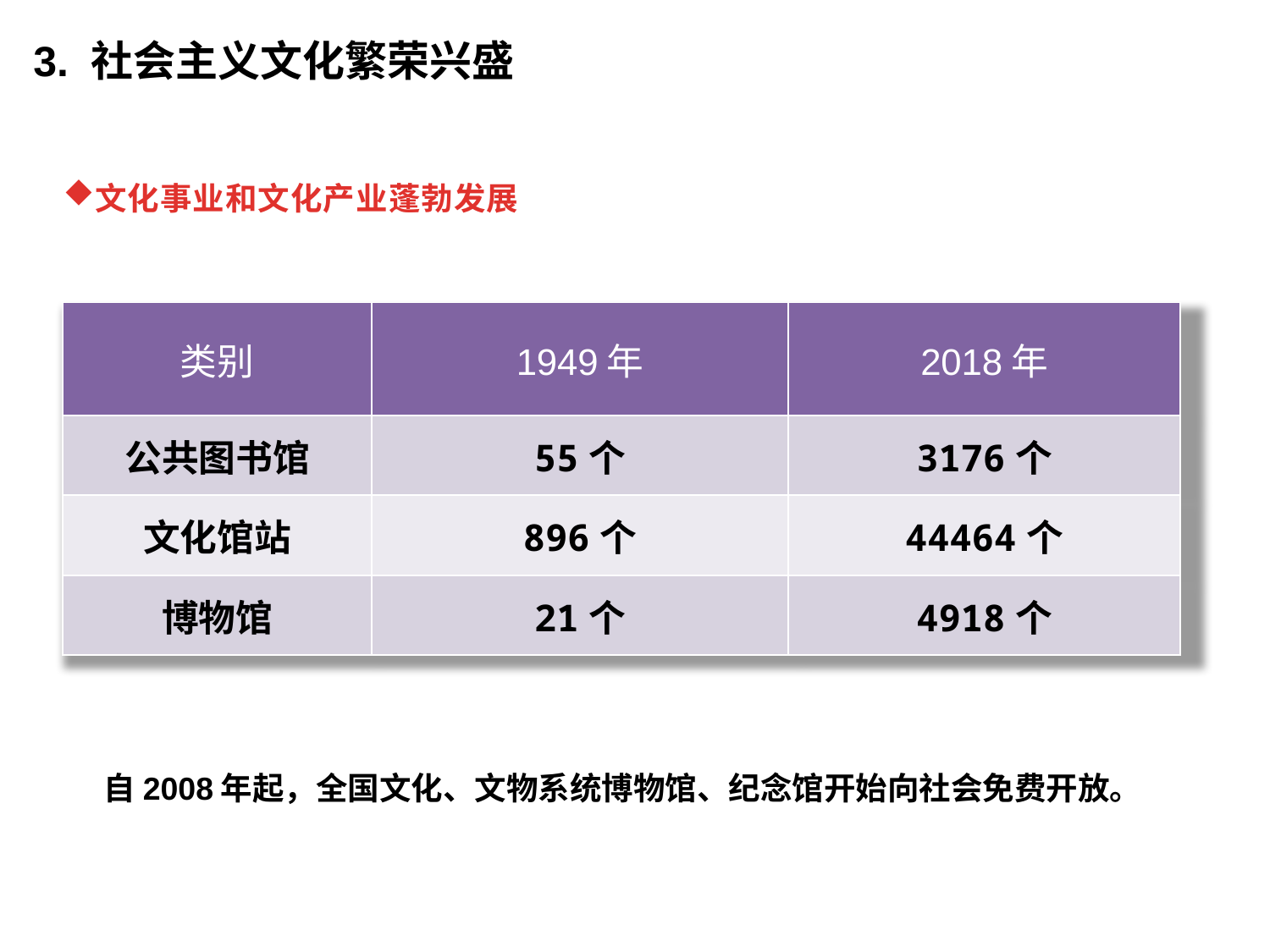

3. 社会主义文化繁荣兴盛
文化事业和文化产业蓬勃发展
| 类别 | 1949年 | 2018年 |
| --- | --- | --- |
| 公共图书馆 | 55个 | 3176个 |
| 文化馆站 | 896个 | 44464个 |
| 博物馆 | 21个 | 4918个 |
自2008年起，全国文化、文物系统博物馆、纪念馆开始向社会免费开放。